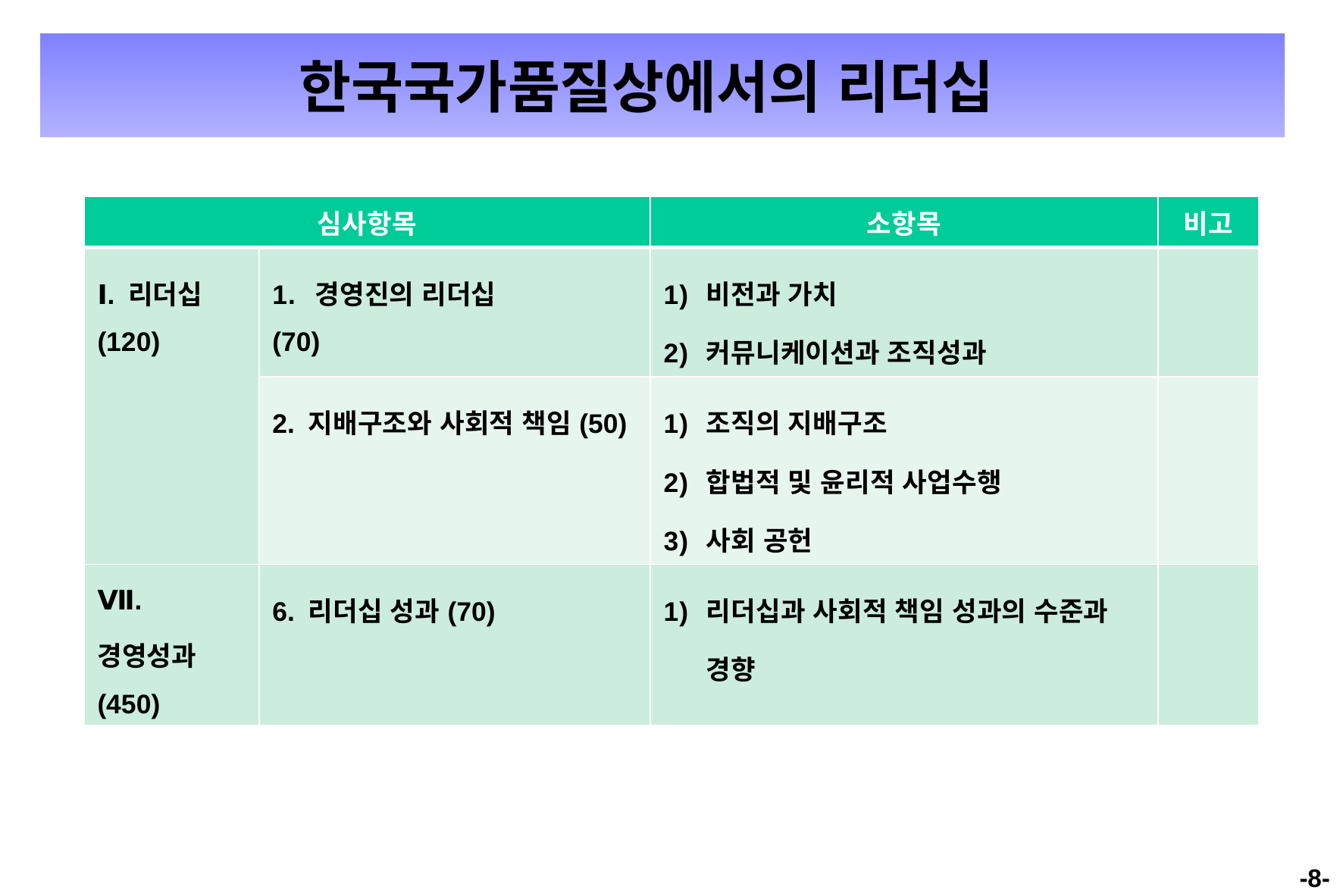

한국국가품질상에서의 리더십
| 심사항목 |  | 소항목 | 비고 |
| --- | --- | --- | --- |
| Ⅰ. 리더십(120) | 경영진의 리더십 (70) | 비전과 가치 커뮤니케이션과 조직성과 |  |
|  | 2. 지배구조와 사회적 책임(50) | 조직의 지배구조 합법적 및 윤리적 사업수행 사회 공헌 |  |
| Ⅶ. 경영성과(450) | 6. 리더십 성과(70) | 리더십과 사회적 책임 성과의 수준과 경향 |  |
-8-